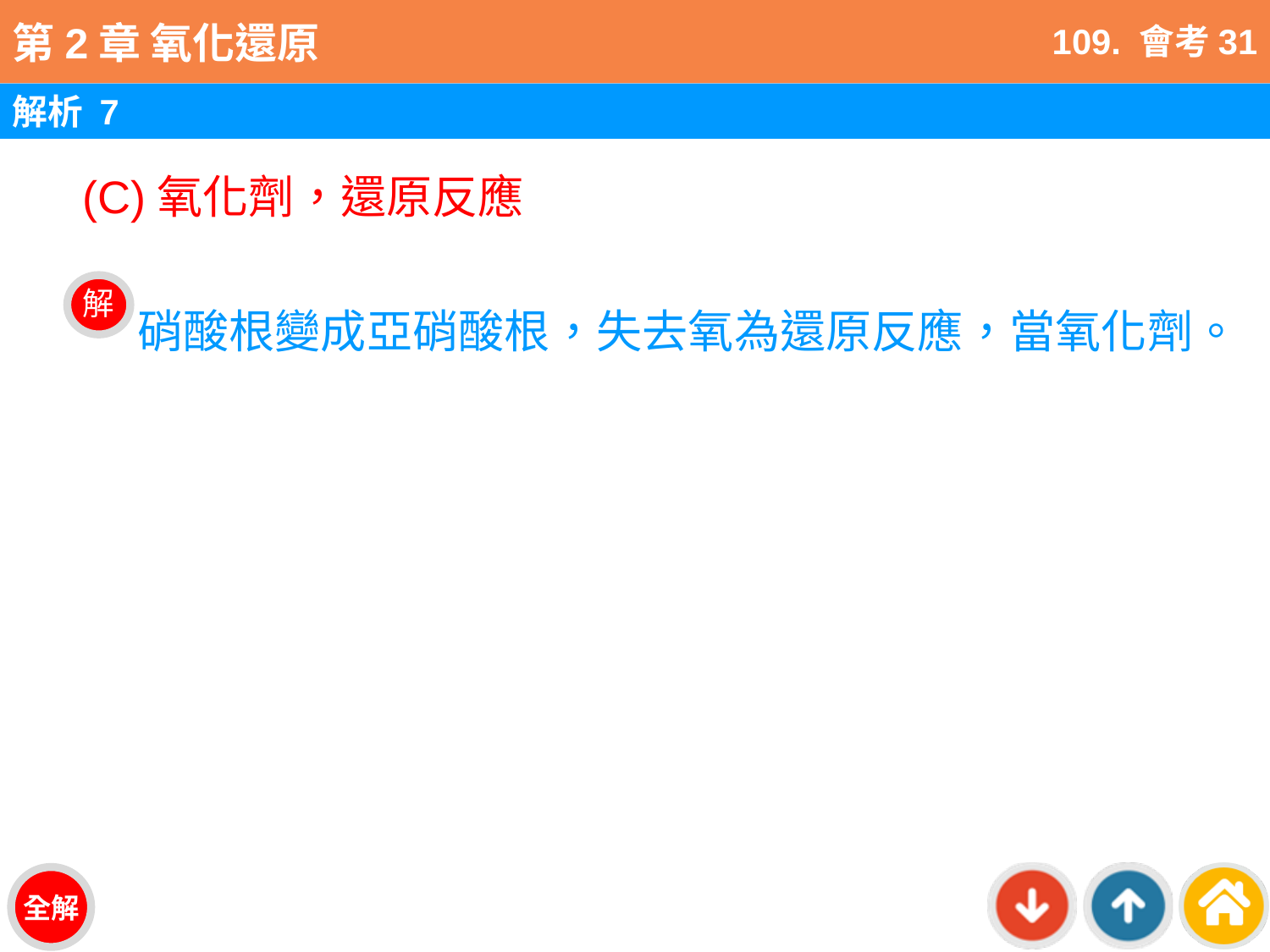

109. 會考31
解析 7
(C)氧化劑，還原反應
硝酸根變成亞硝酸根，失去氧為還原反應，當氧化劑。
解
全解